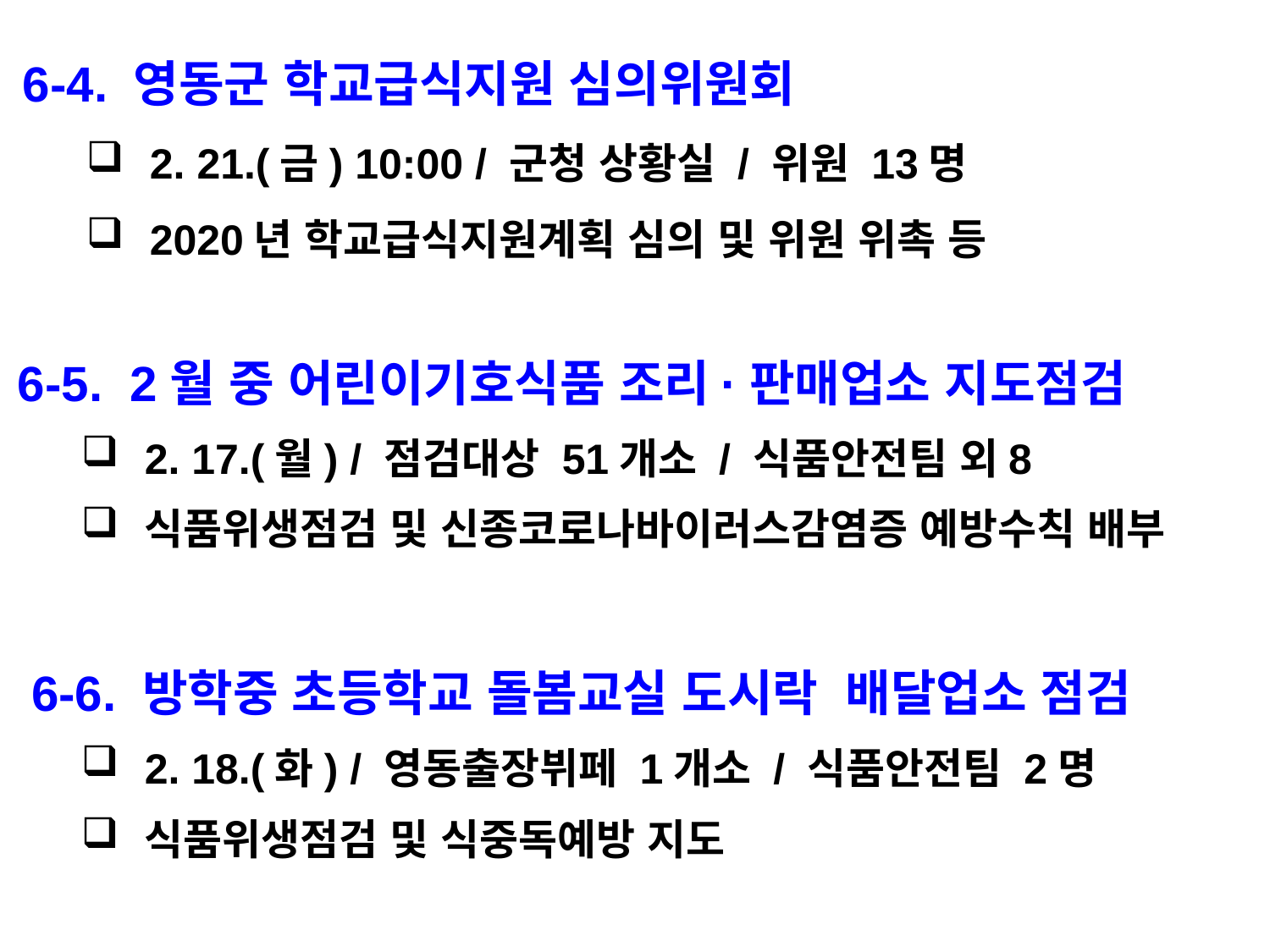

6-4. 영동군 학교급식지원 심의위원회
2. 21.(금) 10:00 / 군청 상황실 / 위원 13명
2020년 학교급식지원계획 심의 및 위원 위촉 등
6-5.  2월 중 어린이기호식품 조리·판매업소 지도점검
2. 17.(월) / 점검대상 51개소 / 식품안전팀 외8
식품위생점검 및 신종코로나바이러스감염증 예방수칙 배부

 6-6. 방학중 초등학교 돌봄교실 도시락  배달업소 점검
2. 18.(화) / 영동출장뷔페 1개소 / 식품안전팀 2명
식품위생점검 및 식중독예방 지도